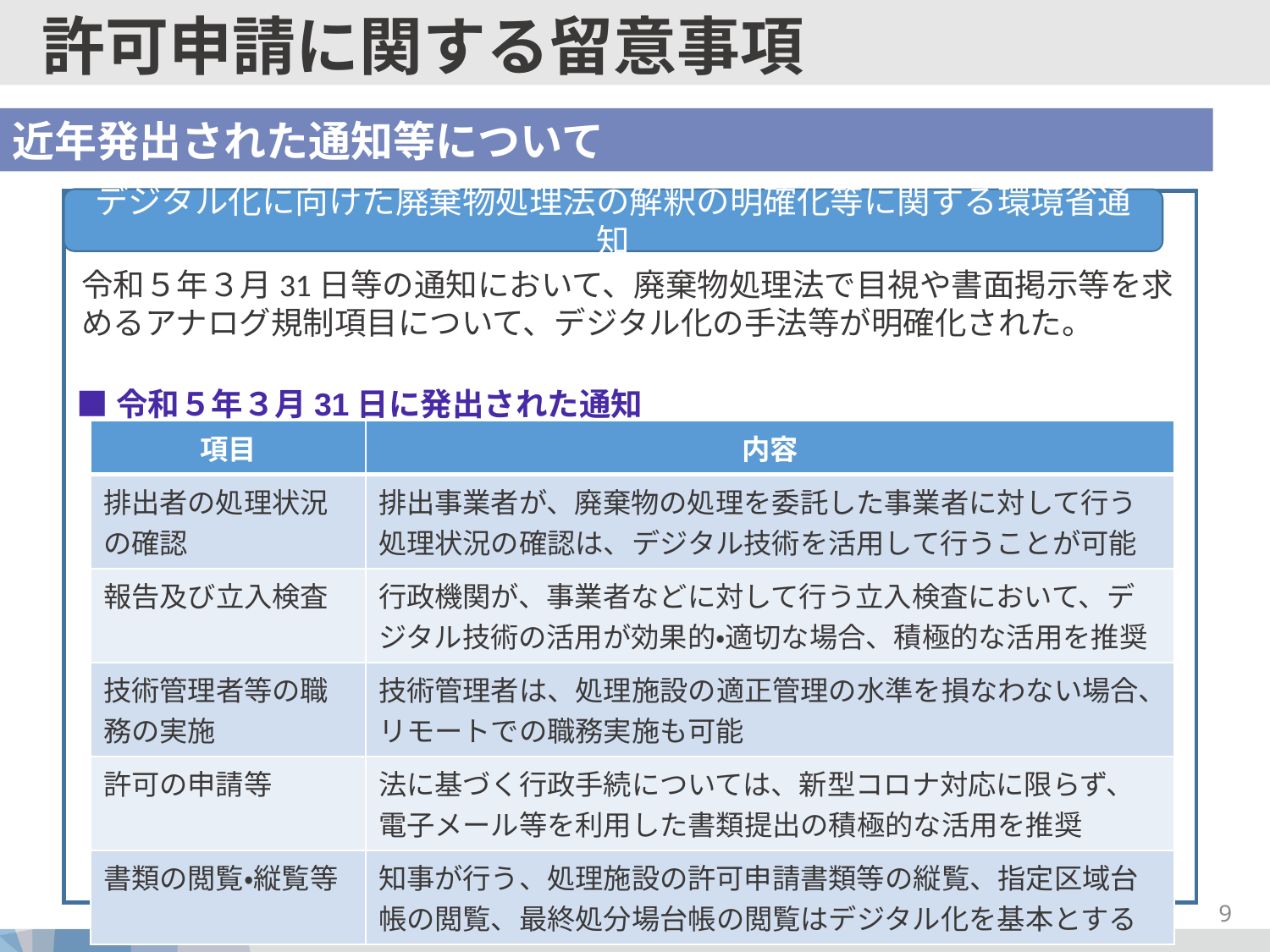

許可申請に関する留意事項
近年発出された通知等について
デジタル化に向けた廃棄物処理法の解釈の明確化等に関する環境省通知

令和５年３月31日等の通知において、廃棄物処理法で目視や書面掲示等を求めるアナログ規制項目について、デジタル化の手法等が明確化された。
■令和５年３月31日に発出された通知
| 項目 | 内容 |
| --- | --- |
| 排出者の処理状況の確認 | 排出事業者が、廃棄物の処理を委託した事業者に対して行う処理状況の確認は、デジタル技術を活用して行うことが可能 |
| 報告及び立入検査 | 行政機関が、事業者などに対して行う立入検査において、デジタル技術の活用が効果的・適切な場合、積極的な活用を推奨 |
| 技術管理者等の職務の実施 | 技術管理者は、処理施設の適正管理の水準を損なわない場合、リモートでの職務実施も可能 |
| 許可の申請等 | 法に基づく行政手続については、新型コロナ対応に限らず、電子メール等を利用した書類提出の積極的な活用を推奨 |
| 書類の閲覧・縦覧等 | 知事が行う、処理施設の許可申請書類等の縦覧、指定区域台帳の閲覧、最終処分場台帳の閲覧はデジタル化を基本とする |
9